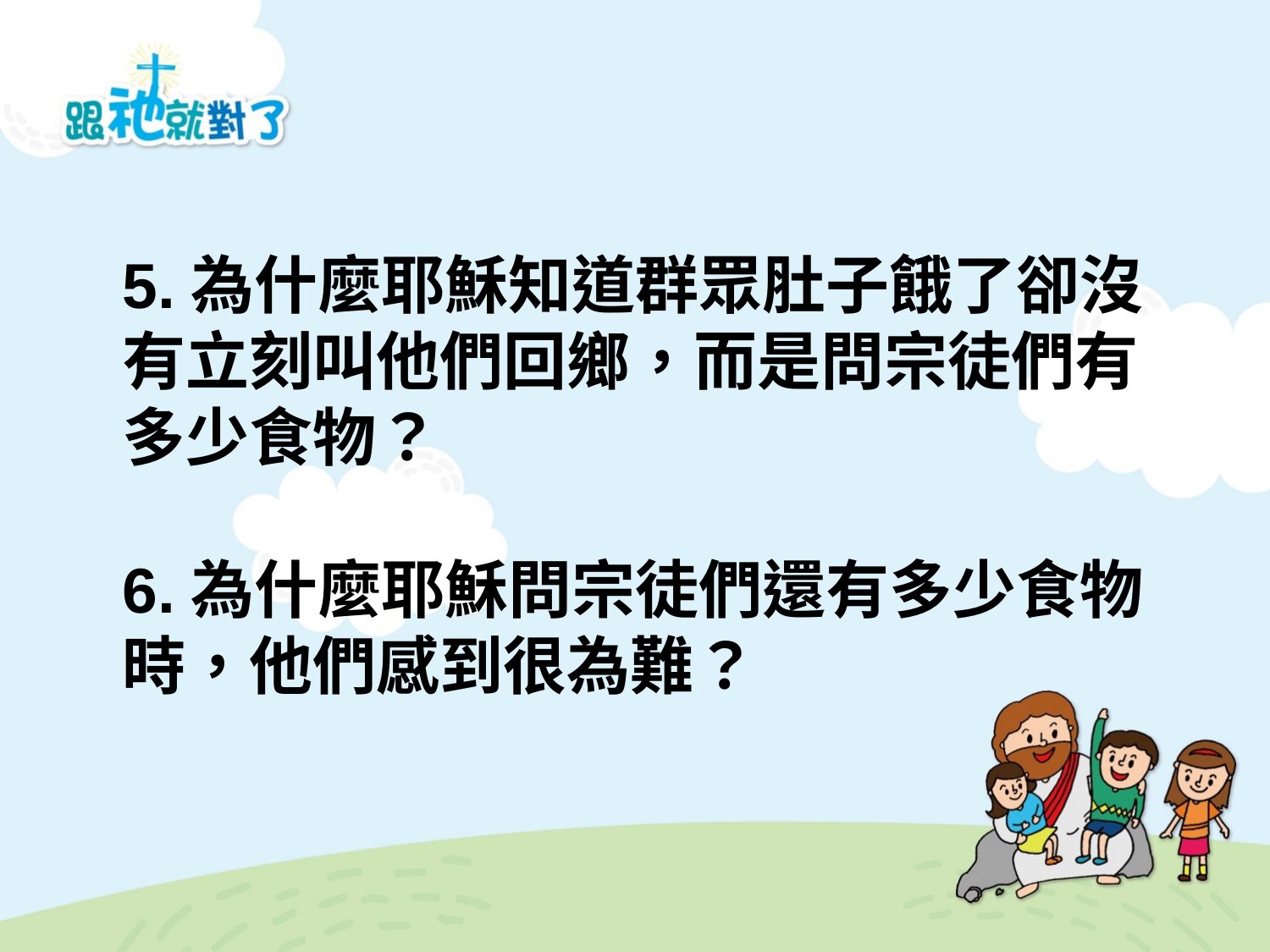

5.為什麼耶穌知道群眾肚子餓了卻沒有立刻叫他們回鄉，而是問宗徒們有多少食物？

6.為什麼耶穌問宗徒們還有多少食物時，他們感到很為難？